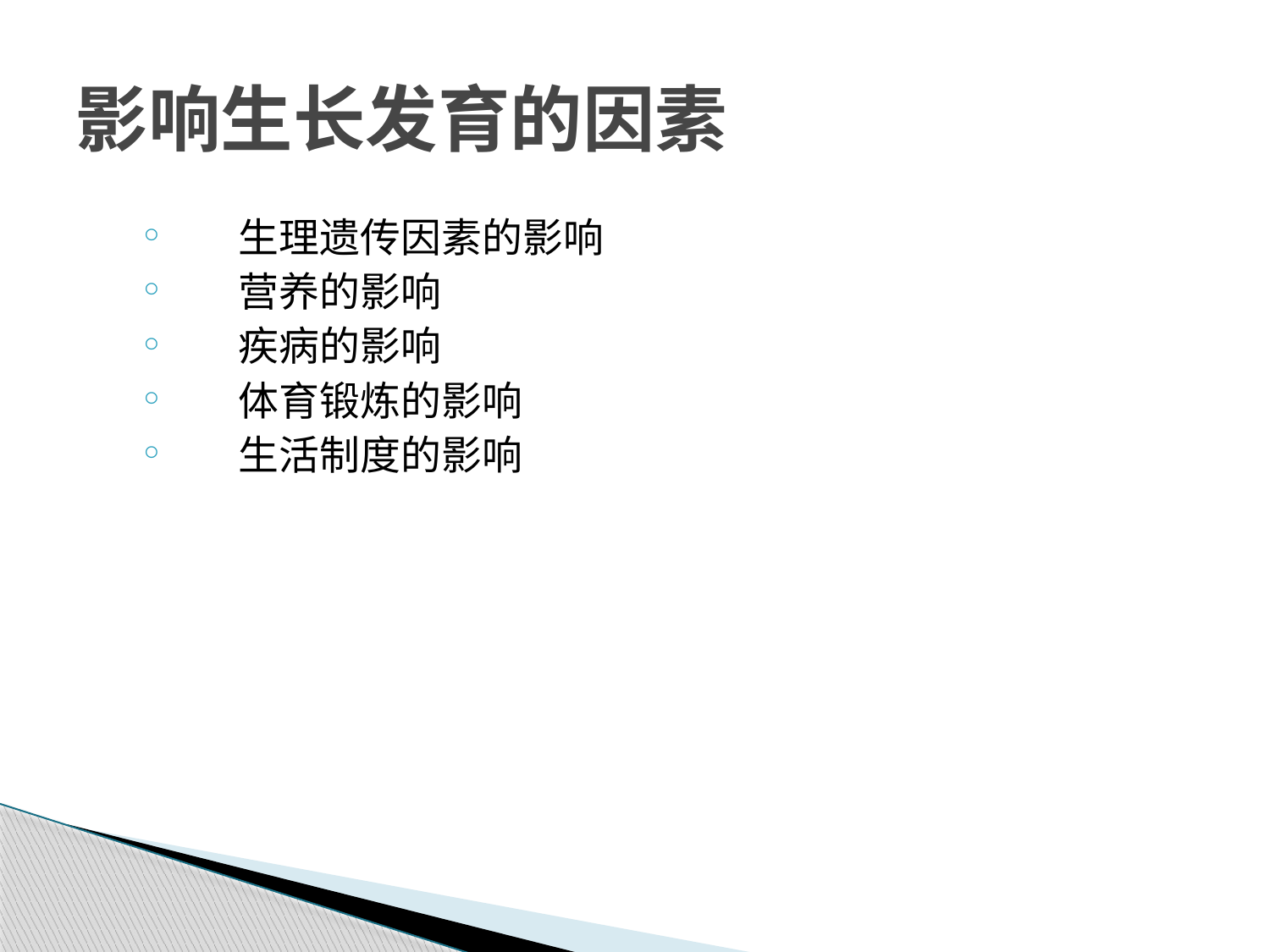

# 影响生长发育的因素
生理遗传因素的影响
营养的影响
疾病的影响
体育锻炼的影响
生活制度的影响